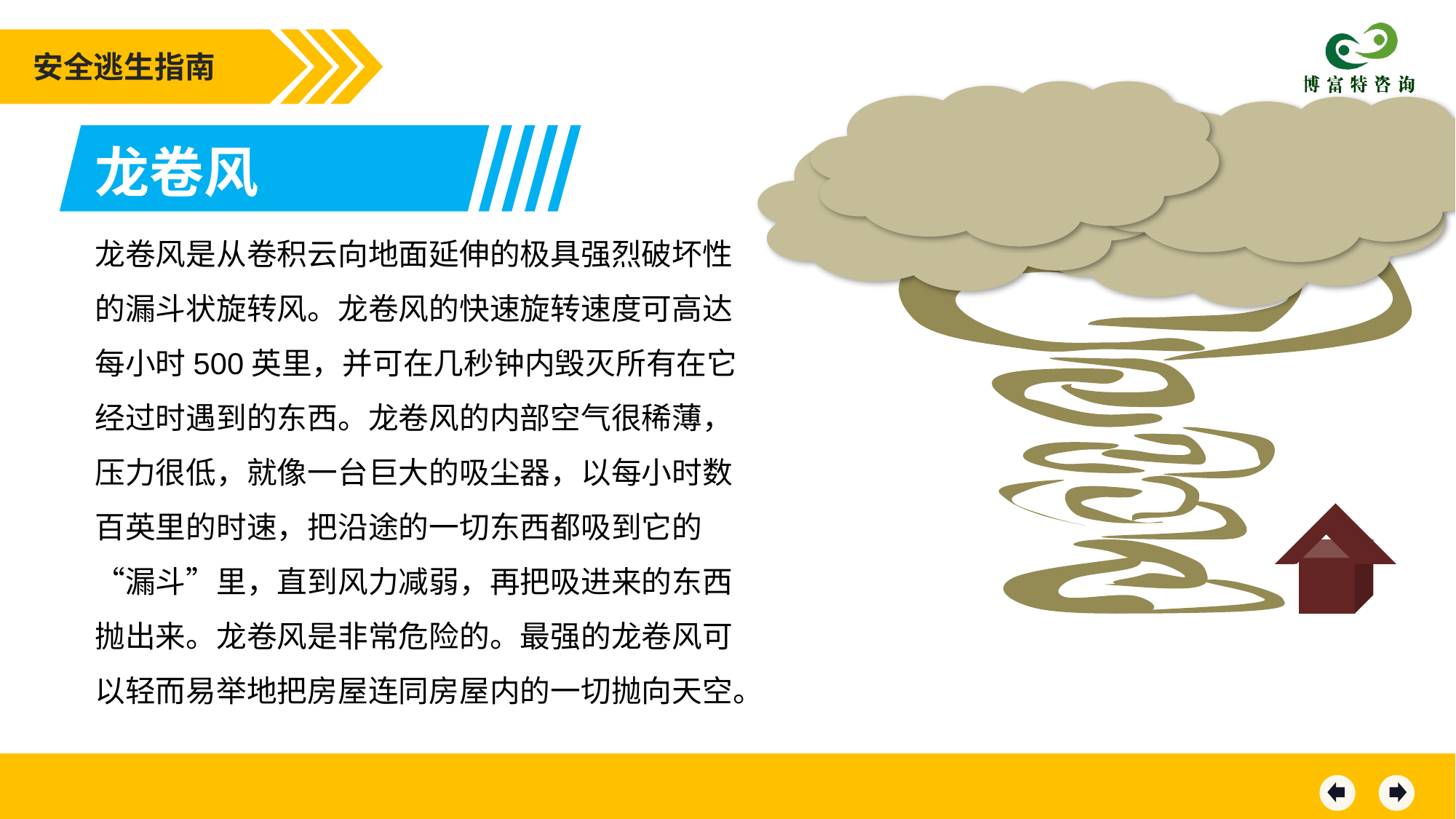

安全逃生指南

龙卷风
龙卷风是从卷积云向地面延伸的极具强烈破坏性的漏斗状旋转风。龙卷风的快速旋转速度可高达每小时500英里，并可在几秒钟内毁灭所有在它经过时遇到的东西。龙卷风的内部空气很稀薄，压力很低，就像一台巨大的吸尘器，以每小时数百英里的时速，把沿途的一切东西都吸到它的“漏斗”里，直到风力减弱，再把吸进来的东西抛出来。龙卷风是非常危险的。最强的龙卷风可以轻而易举地把房屋连同房屋内的一切抛向天空。